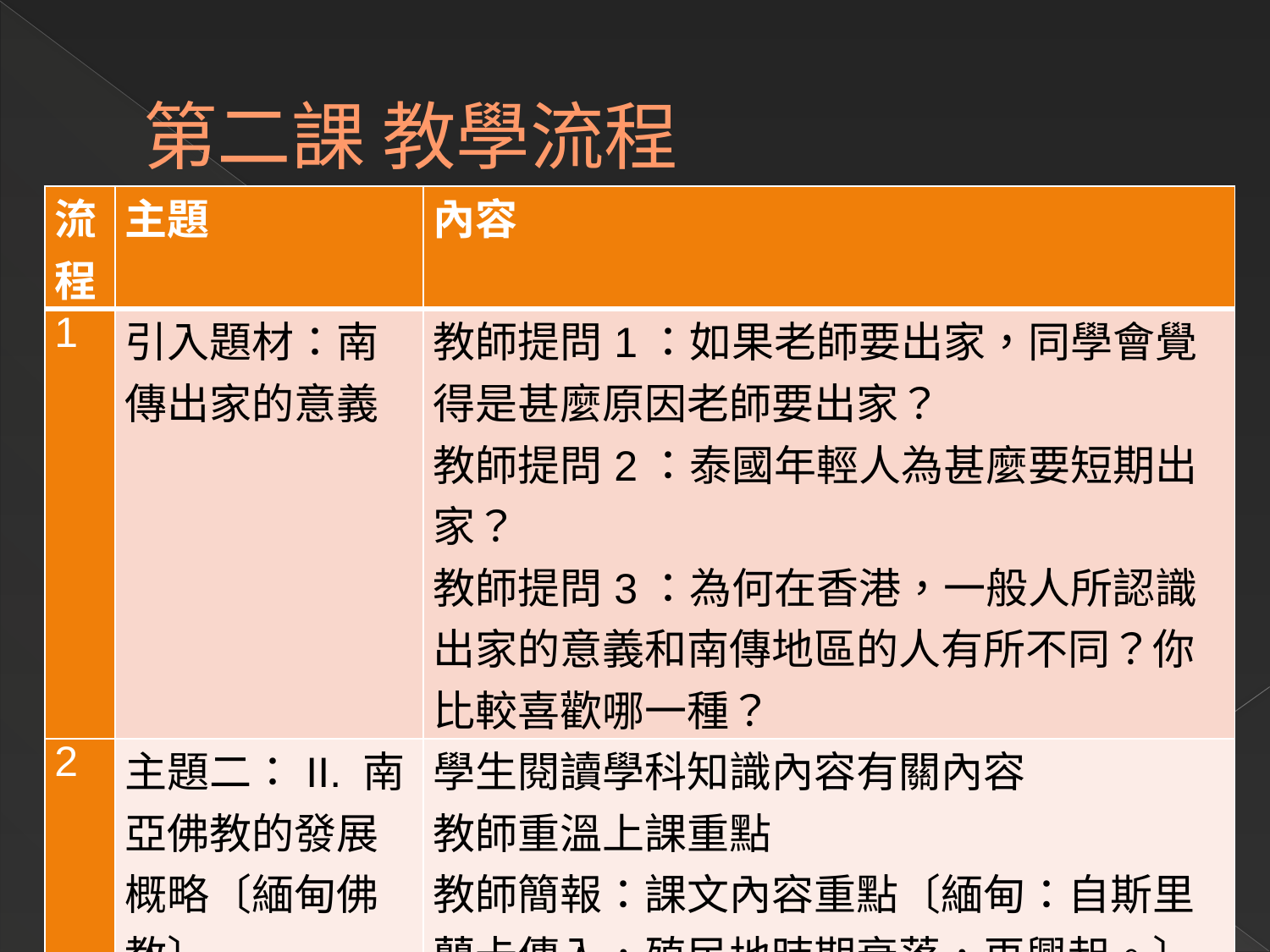

# 第二課 教學流程
| 流程 | 主題 | 內容 |
| --- | --- | --- |
| 1 | 引入題材：南傳出家的意義 | 教師提問1：如果老師要出家，同學會覺得是甚麼原因老師要出家？ 教師提問2：泰國年輕人為甚麼要短期出家？ 教師提問3：為何在香港，一般人所認識出家的意義和南傳地區的人有所不同？你比較喜歡哪一種？ |
| 2 | 主題二：II. 南亞佛教的發展概略〔緬甸佛教〕 | 學生閱讀學科知識內容有關內容 教師重溫上課重點 教師簡報：課文內容重點〔緬甸：自斯里蘭卡傳入，殖民地時期衰落，再興起。〕 |